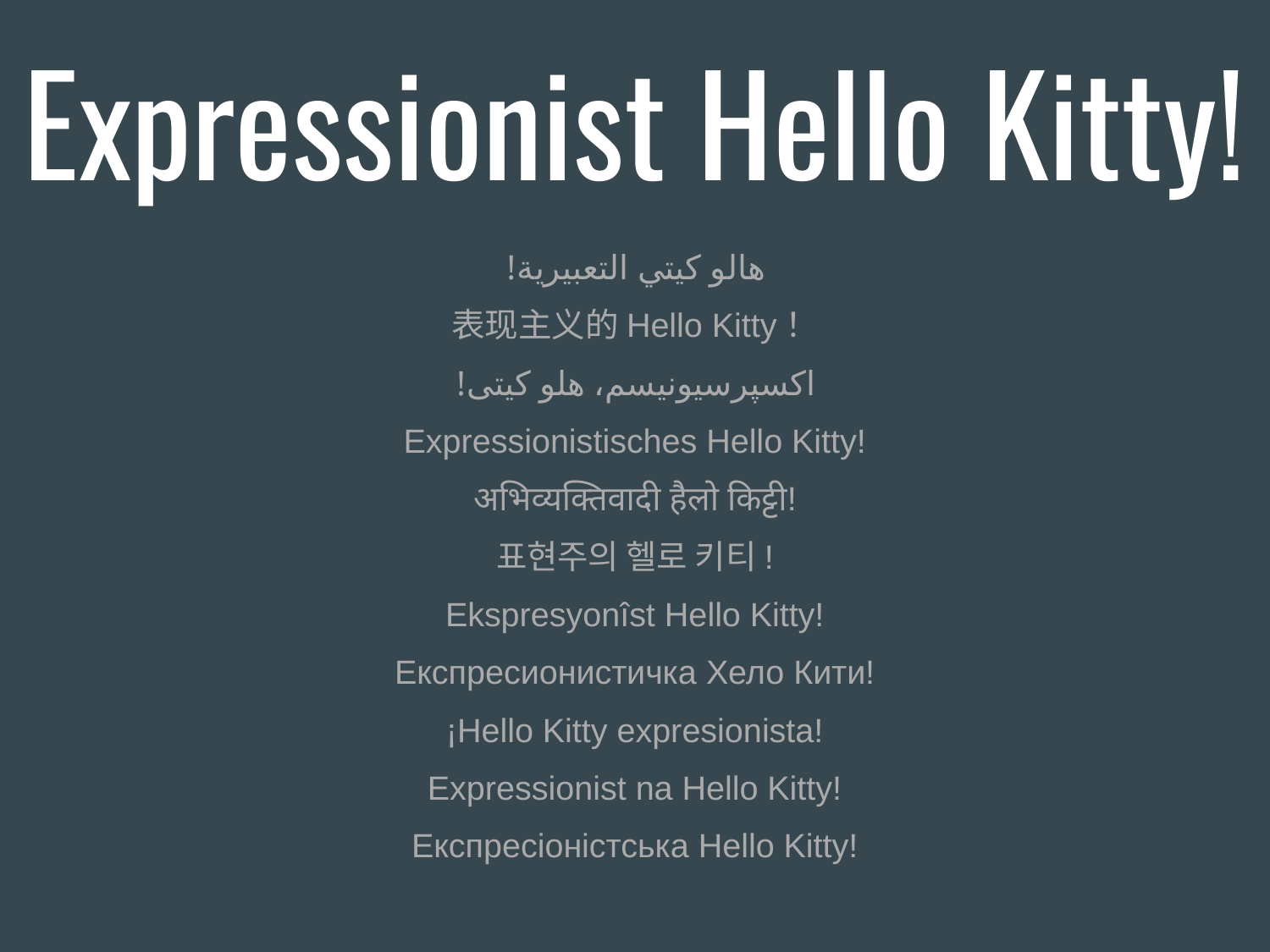

Expressionist Hello Kitty!
هالو كيتي التعبيرية!
表现主义的Hello Kitty！
اکسپرسیونیسم، هلو کیتی!
Expressionistisches Hello Kitty!
अभिव्यक्तिवादी हैलो किट्टी!
표현주의 헬로 키티!
Ekspresyonîst Hello Kitty!
Експресионистичка Хело Кити!
¡Hello Kitty expresionista!
Expressionist na Hello Kitty!
Експресіоністська Hello Kitty!